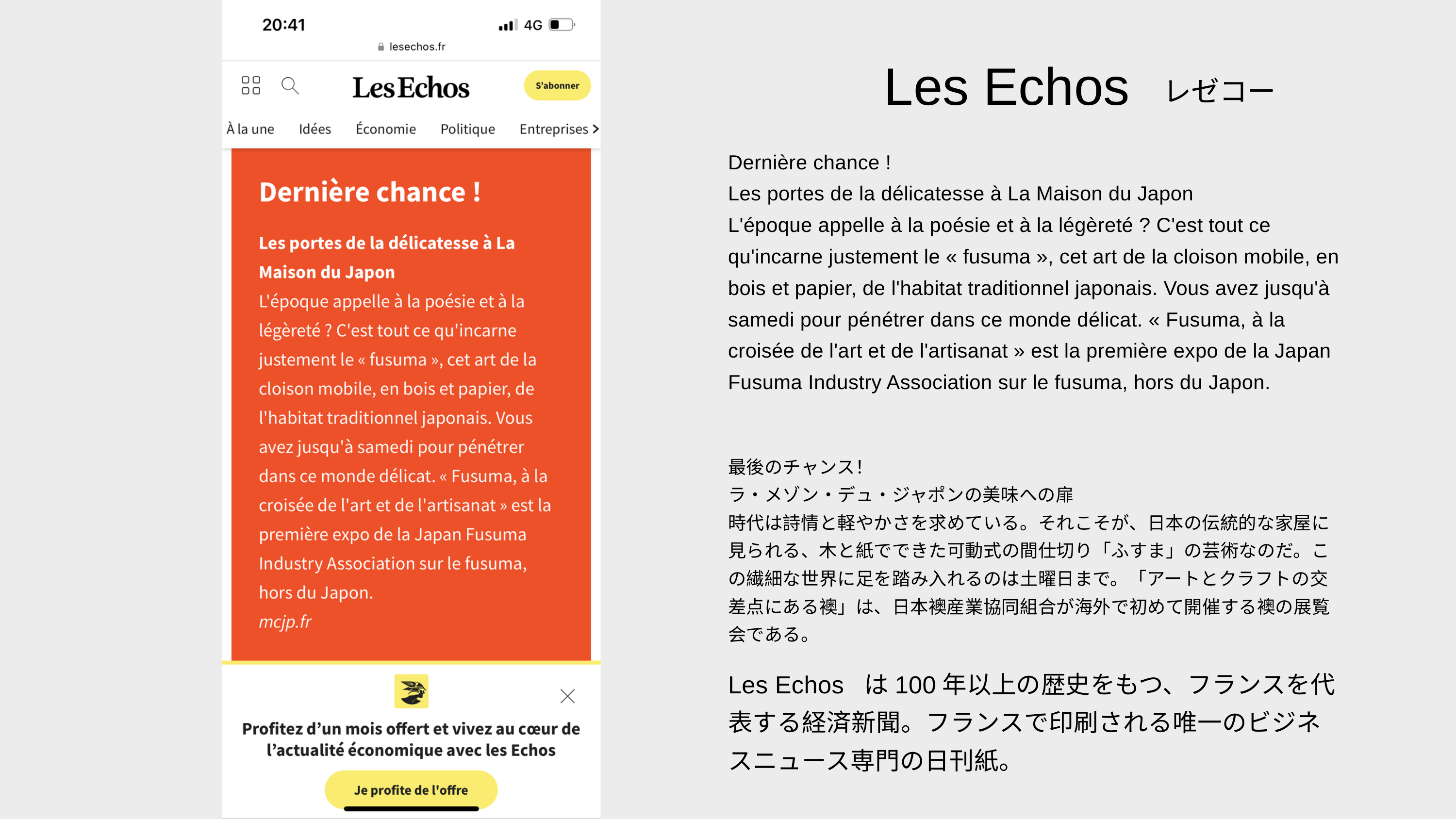

Les Echos
Dernière chance !
Les portes de la délicatesse à La Maison du Japon
L'époque appelle à la poésie et à la légèreté ? C'est tout ce qu'incarne justement le « fusuma », cet art de la cloison mobile, en bois et papier, de l'habitat traditionnel japonais. Vous avez jusqu'à samedi pour pénétrer dans ce monde délicat. « Fusuma, à la croisée de l'art et de l'artisanat » est la première expo de la Japan Fusuma Industry Association sur le fusuma, hors du Japon.
最後のチャンス！
ラ・メゾン・デュ・ジャポンの美味への扉
時代は詩情と軽やかさを求めている。それこそが、日本の伝統的な家屋に見られる、木と紙でできた可動式の間仕切り「ふすま」の芸術なのだ。この繊細な世界に足を踏み入れるのは土曜日まで。「アートとクラフトの交差点にある襖」は、日本襖産業協同組合が海外で初めて開催する襖の展覧会である。

Les Echos  は100年以上の歴史をもつ、フランスを代表する経済新聞。フランスで印刷される唯一のビジネスニュース専門の日刊紙。
レゼコー